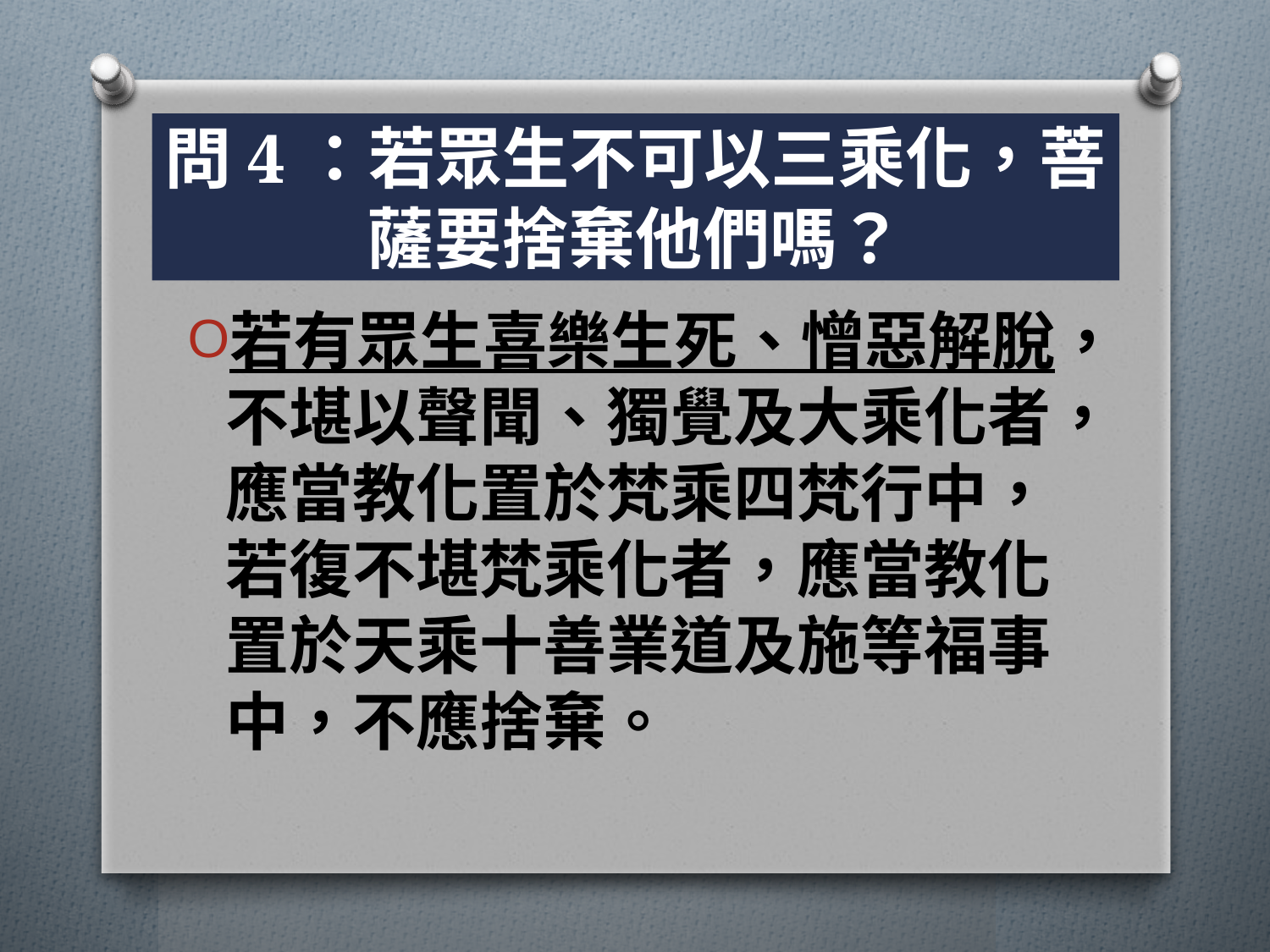

# 問4：若眾生不可以三乘化，菩薩要捨棄他們嗎？
若有眾生喜樂生死、憎惡解脫，不堪以聲聞、獨覺及大乘化者，應當教化置於梵乘四梵行中，若復不堪梵乘化者，應當教化置於天乘十善業道及施等福事中，不應捨棄。